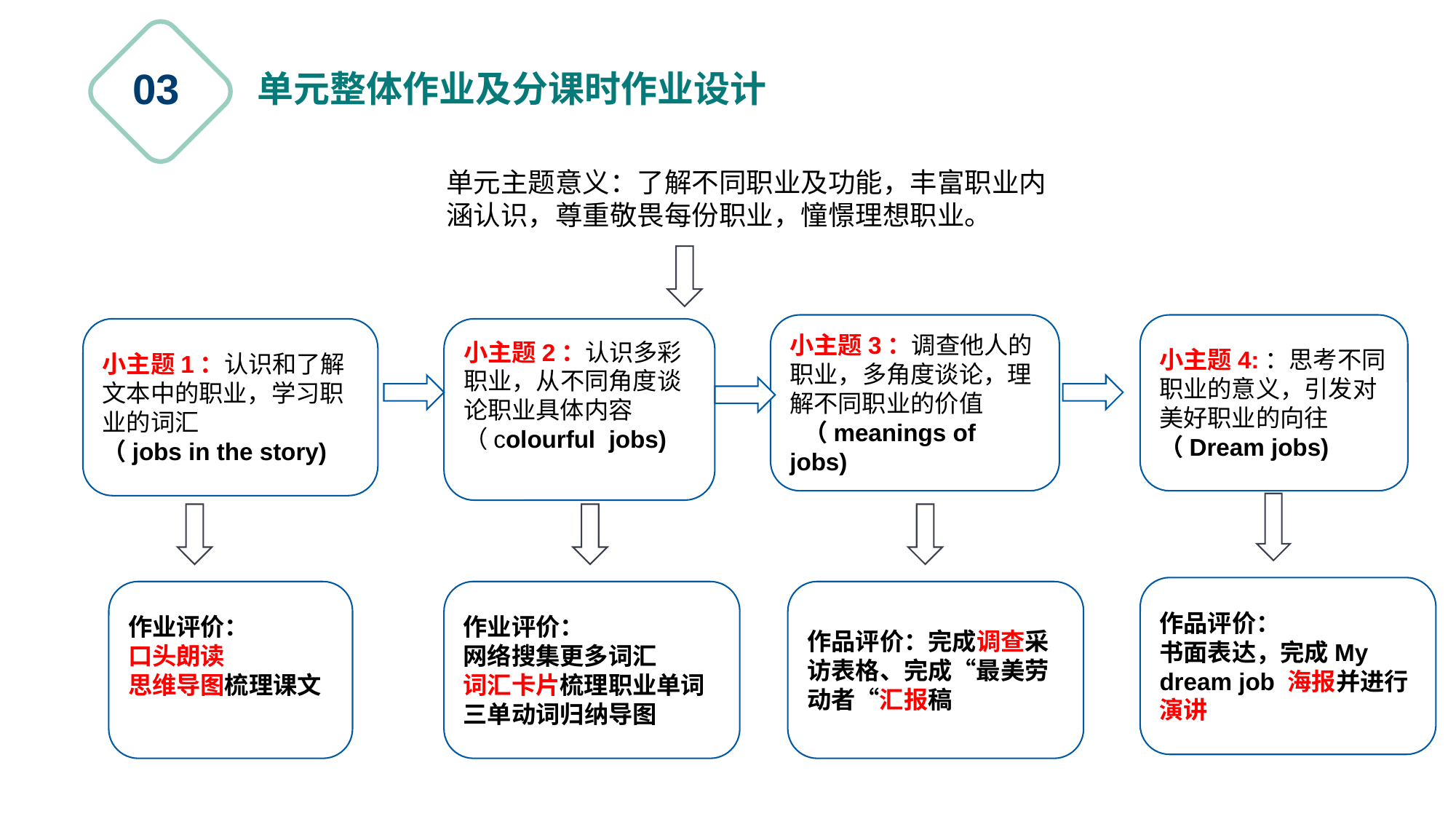

03
单元整体作业及分课时作业设计
单元主题意义：了解不同职业及功能，丰富职业内涵认识，尊重敬畏每份职业，憧憬理想职业。

小主题3：调查他人的职业，多角度谈论，理解不同职业的价值(（meanings of jobs)
小主题4:：思考不同职业的意义，引发对美好职业的向往
（Dream jobs)
小主题1：认识和了解文本中的职业，学习职业的词汇
（jobs in the story)
小主题2：认识多彩职业，从不同角度谈论职业具体内容
（colourful  jobs)

作品评价：
书面表达，完成My dream job 海报并进行演讲

作业评价：
口头朗读
思维导图梳理课文

作业评价：
网络搜集更多词汇
词汇卡片梳理职业单词
三单动词归纳导图

作品评价：完成调查采访表格、完成“最美劳动者“汇报稿